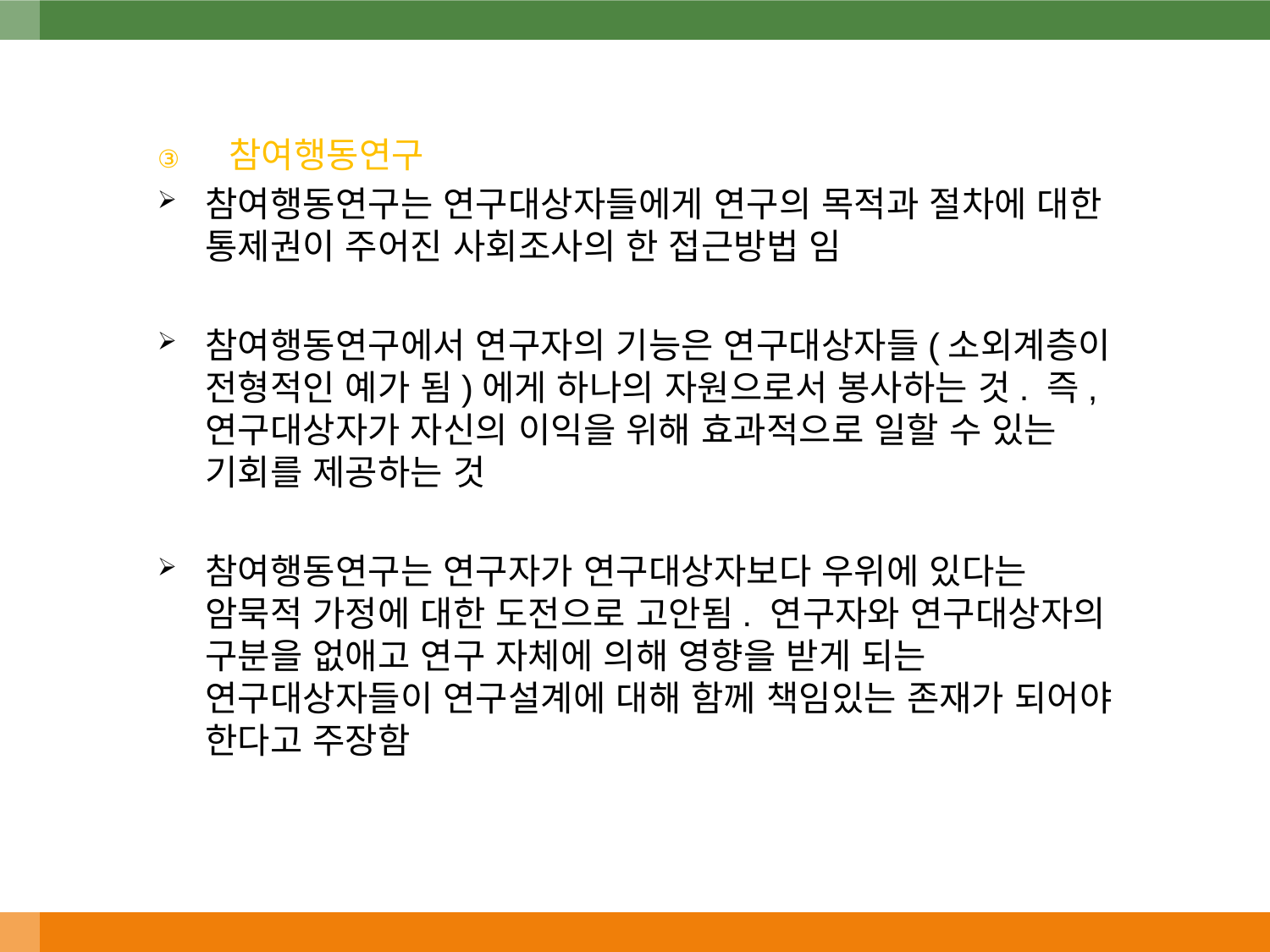

참여행동연구
참여행동연구는 연구대상자들에게 연구의 목적과 절차에 대한 통제권이 주어진 사회조사의 한 접근방법 임

참여행동연구에서 연구자의 기능은 연구대상자들(소외계층이 전형적인 예가 됨)에게 하나의 자원으로서 봉사하는 것. 즉, 연구대상자가 자신의 이익을 위해 효과적으로 일할 수 있는 기회를 제공하는 것

참여행동연구는 연구자가 연구대상자보다 우위에 있다는 암묵적 가정에 대한 도전으로 고안됨. 연구자와 연구대상자의 구분을 없애고 연구 자체에 의해 영향을 받게 되는 연구대상자들이 연구설계에 대해 함께 책임있는 존재가 되어야 한다고 주장함